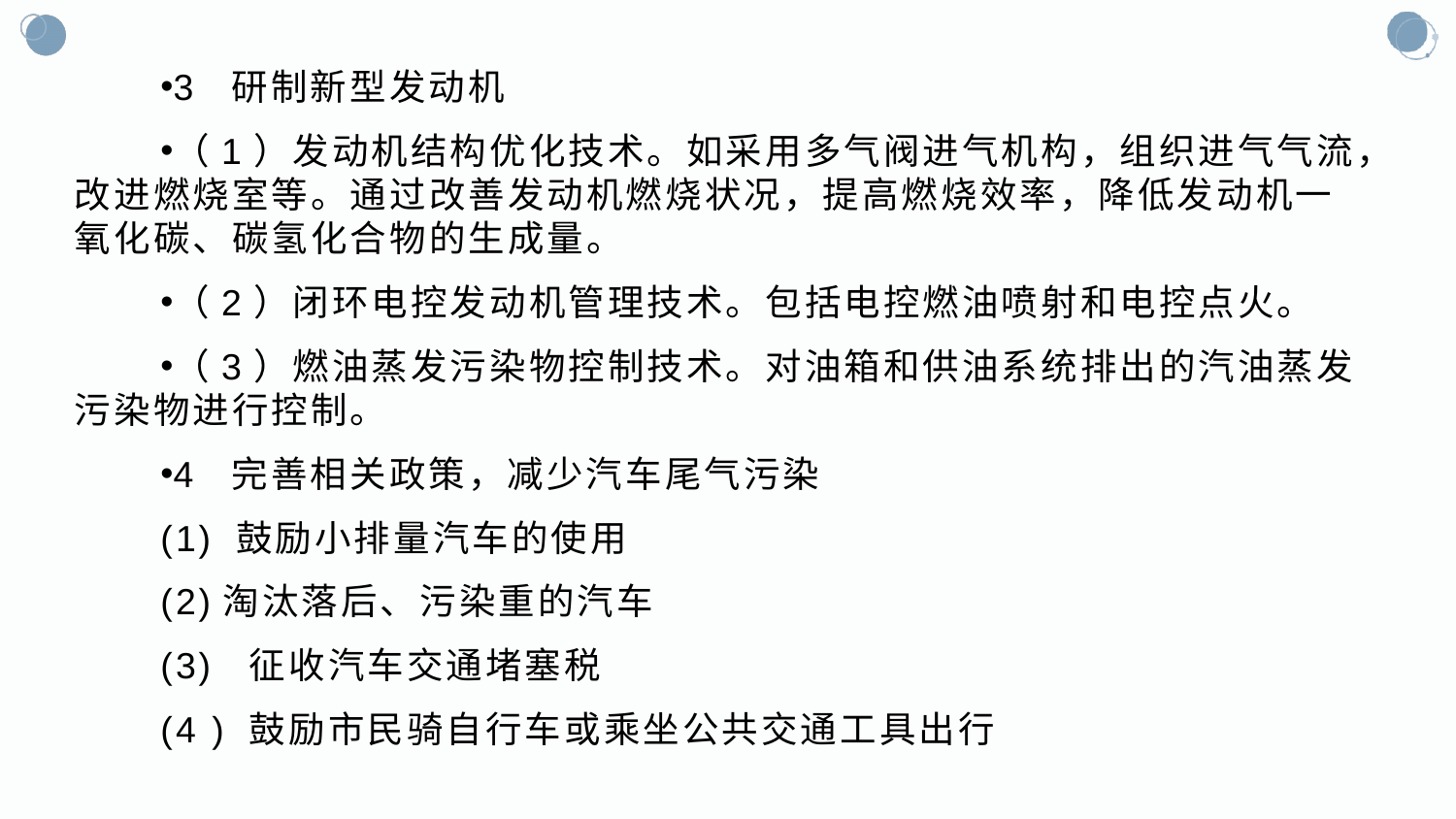

#
3  研制新型发动机
（1）发动机结构优化技术。如采用多气阀进气机构，组织进气气流，改进燃烧室等。通过改善发动机燃烧状况，提高燃烧效率，降低发动机一氧化碳、碳氢化合物的生成量。
（2）闭环电控发动机管理技术。包括电控燃油喷射和电控点火。
（3）燃油蒸发污染物控制技术。对油箱和供油系统排出的汽油蒸发污染物进行控制。
4  完善相关政策，减少汽车尾气污染
(1) 鼓励小排量汽车的使用
(2)淘汰落后、污染重的汽车
(3)  征收汽车交通堵塞税
(4 ) 鼓励市民骑自行车或乘坐公共交通工具出行